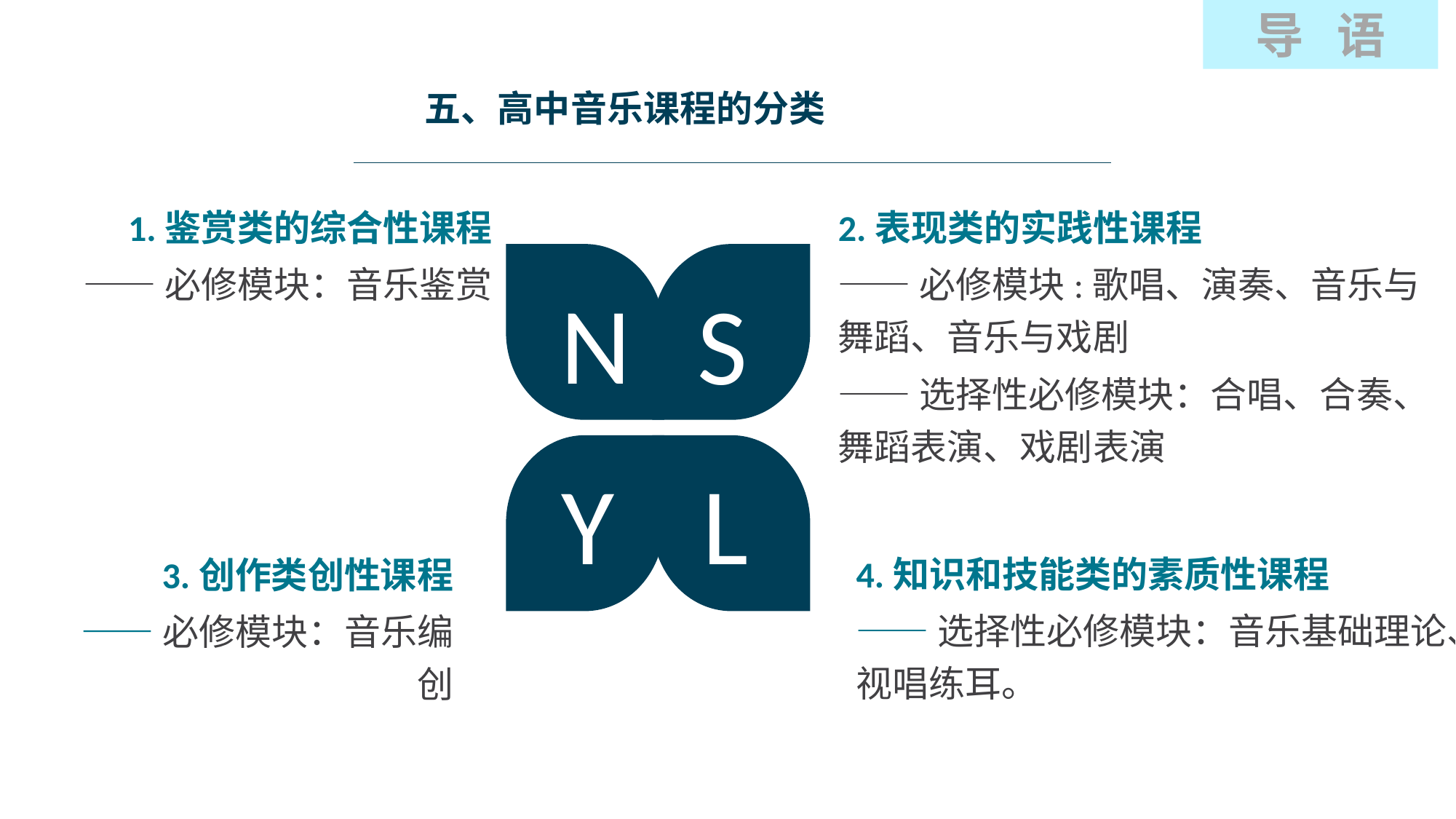

导   语
五、高中音乐课程的分类

1.鉴赏类的综合性课程
——必修模块：音乐鉴赏
2.表现类的实践性课程
——必修模块:歌唱、演奏、音乐与舞蹈、音乐与戏剧
——选择性必修模块：合唱、合奏、舞蹈表演、戏剧表演

N
S

Y
L
4.知识和技能类的素质性课程
——选择性必修模块：音乐基础理论、视唱练耳。
3.创作类创性课程
——必修模块：音乐编创